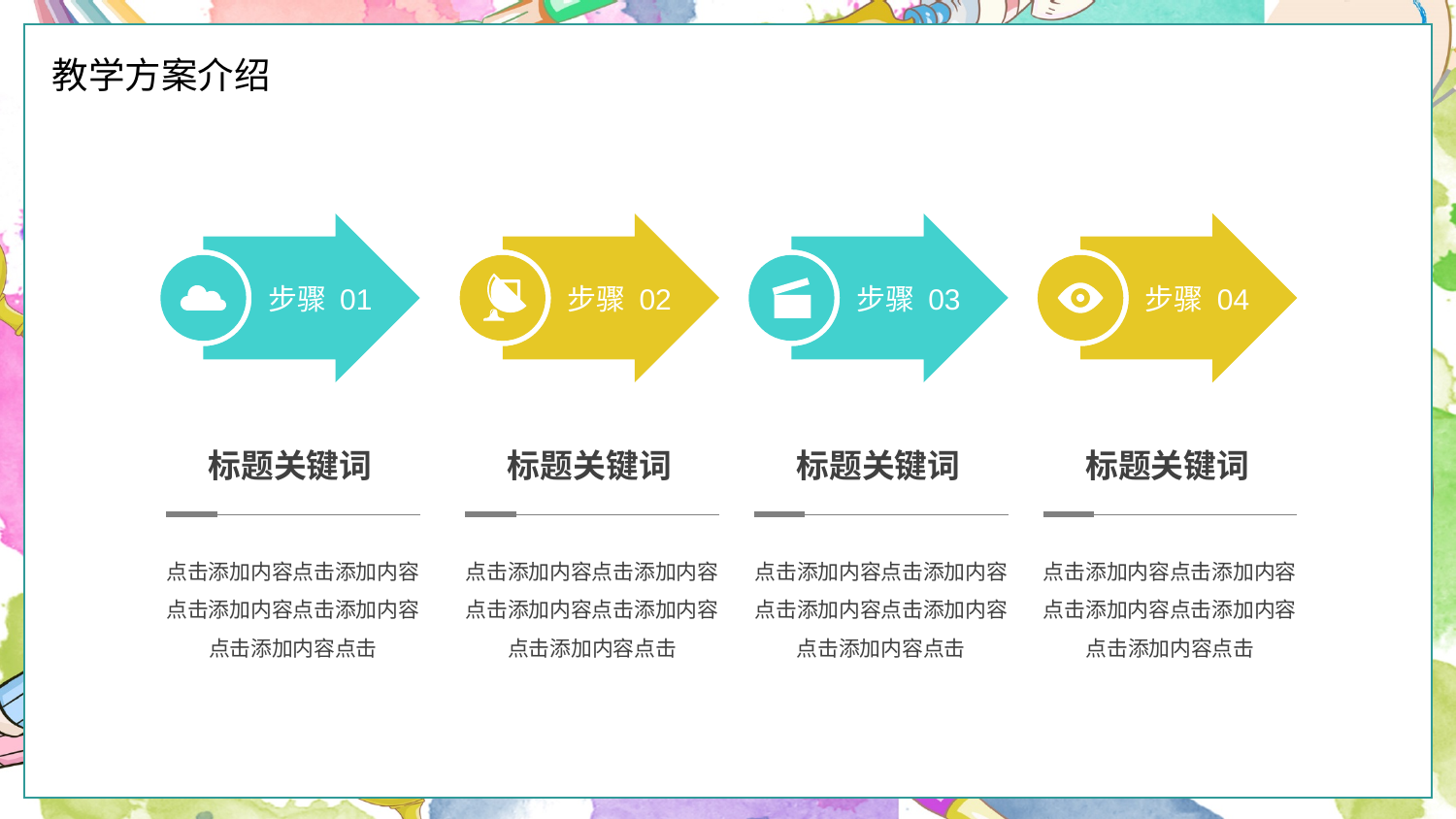

步骤 01
步骤 02
步骤 03
步骤 04

标题关键词
标题关键词
标题关键词
标题关键词
点击添加内容点击添加内容点击添加内容点击添加内容点击添加内容点击
点击添加内容点击添加内容点击添加内容点击添加内容点击添加内容点击
点击添加内容点击添加内容点击添加内容点击添加内容点击添加内容点击
点击添加内容点击添加内容点击添加内容点击添加内容点击添加内容点击